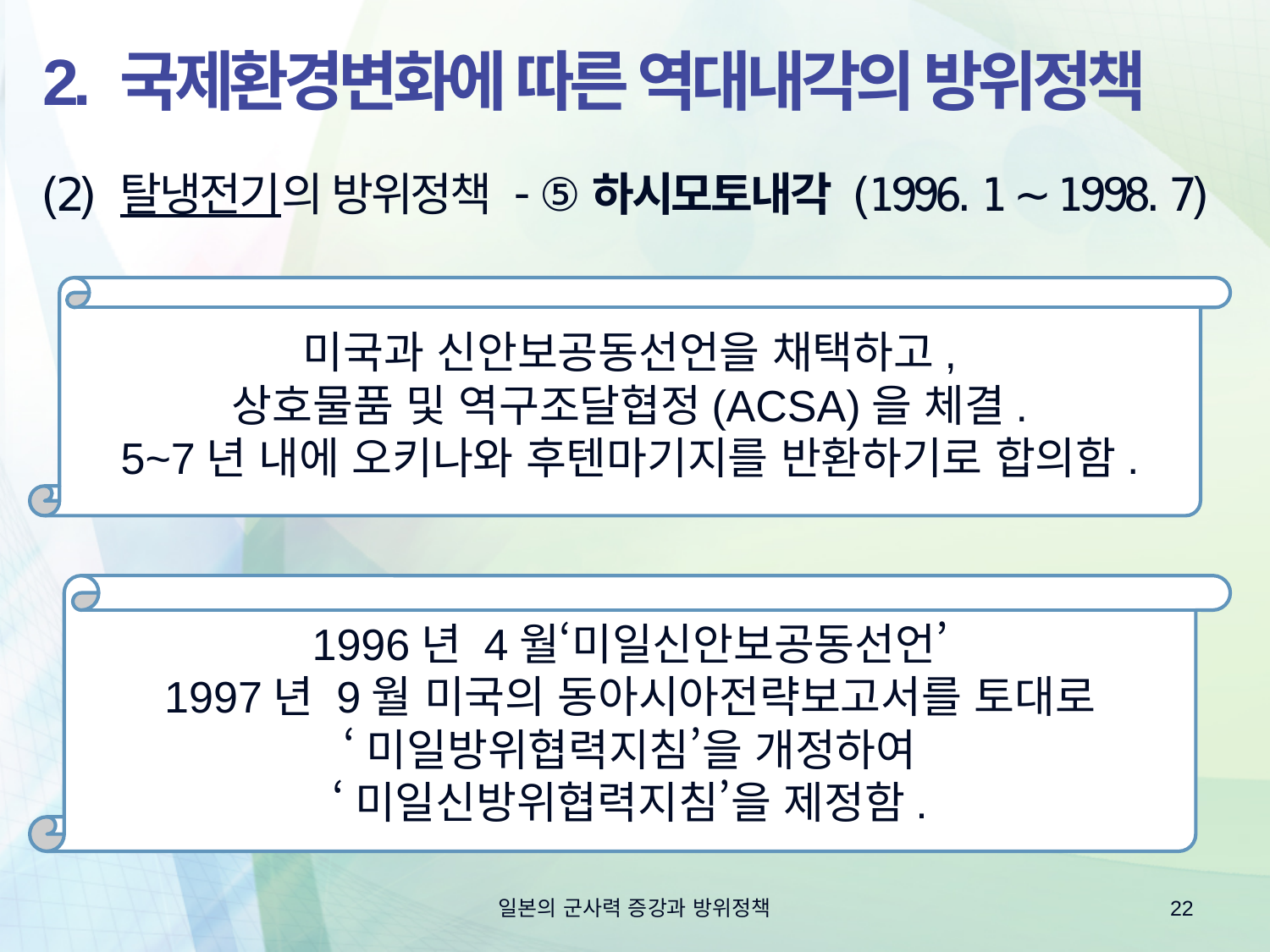

# 2. 국제환경변화에 따른 역대내각의 방위정책
(2) 탈냉전기의 방위정책 - ⑤하시모토내각 (1996. 1 ~ 1998. 7)
미국과 신안보공동선언을 채택하고,
상호물품 및 역구조달협정(ACSA)을 체결.
5~7년 내에 오키나와 후텐마기지를 반환하기로 합의함.
1996년 4월‘미일신안보공동선언’
1997년 9월 미국의 동아시아전략보고서를 토대로
‘미일방위협력지침’을 개정하여
‘미일신방위협력지침’을 제정함.
일본의 군사력 증강과 방위정책
22